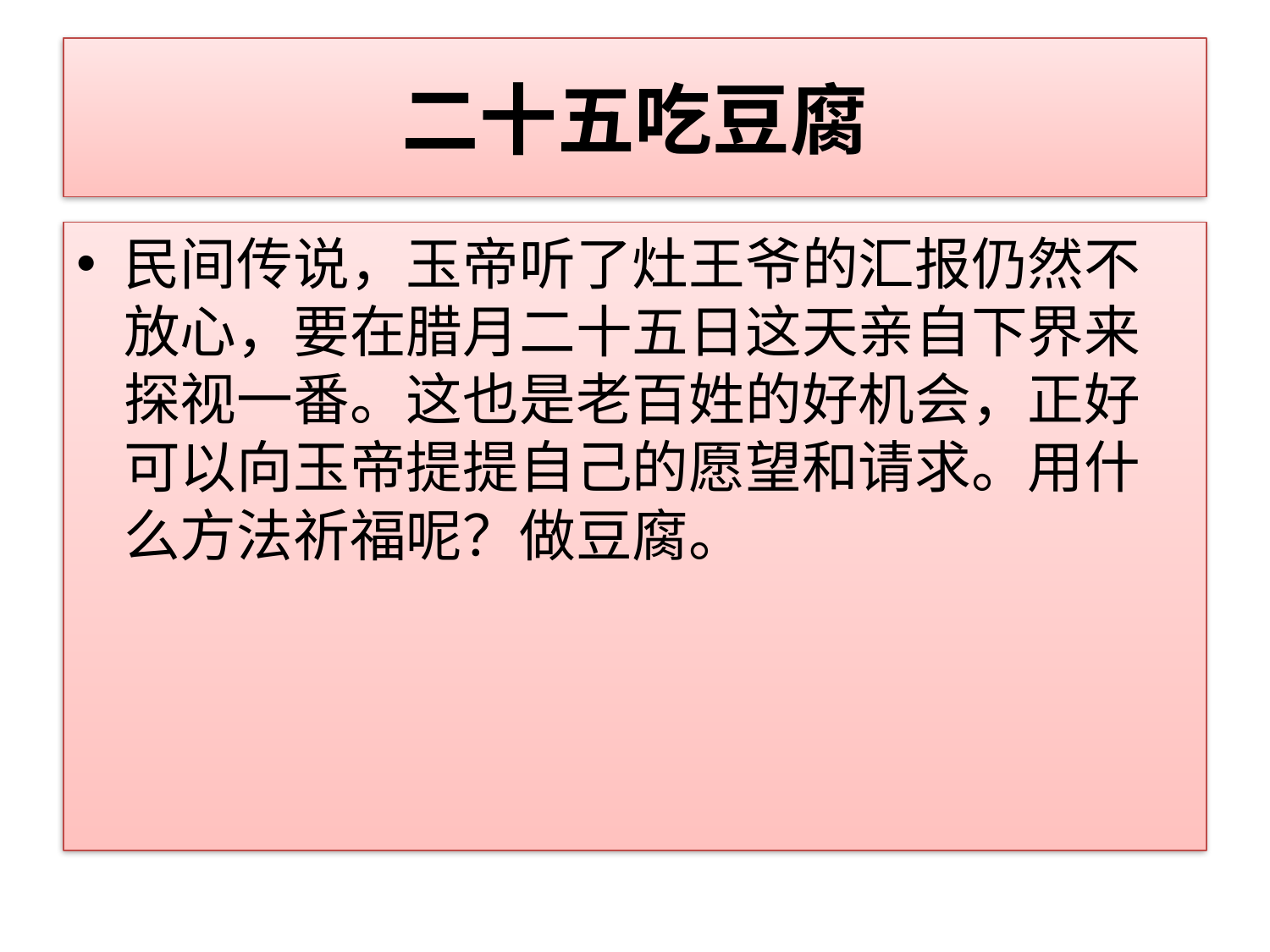

# 二十五吃豆腐
民间传说，玉帝听了灶王爷的汇报仍然不放心，要在腊月二十五日这天亲自下界来探视一番。这也是老百姓的好机会，正好可以向玉帝提提自己的愿望和请求。用什么方法祈福呢？做豆腐。